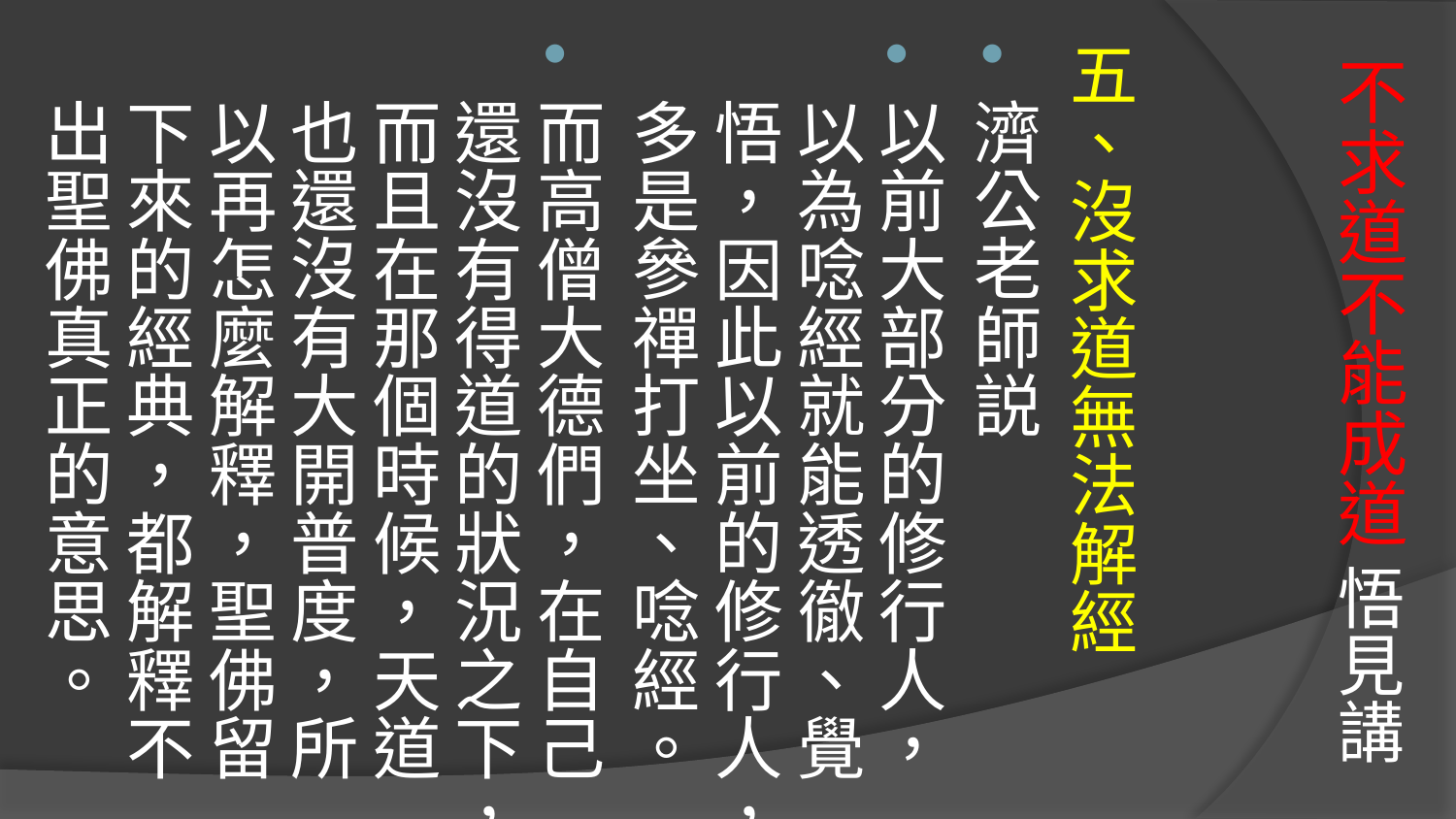

五、沒求道無法解經
濟公老師説
以前大部分的修行人，以為唸經就能透徹、覺悟，因此以前的修行人，多是參禪打坐、唸經。
而高僧大德們，在自己還沒有得道的狀況之下，而且在那個時候，天道也還沒有大開普度，所以再怎麼解釋，聖佛留下來的經典，都解釋不出聖佛真正的意思。
# 不求道不能成道 悟見講